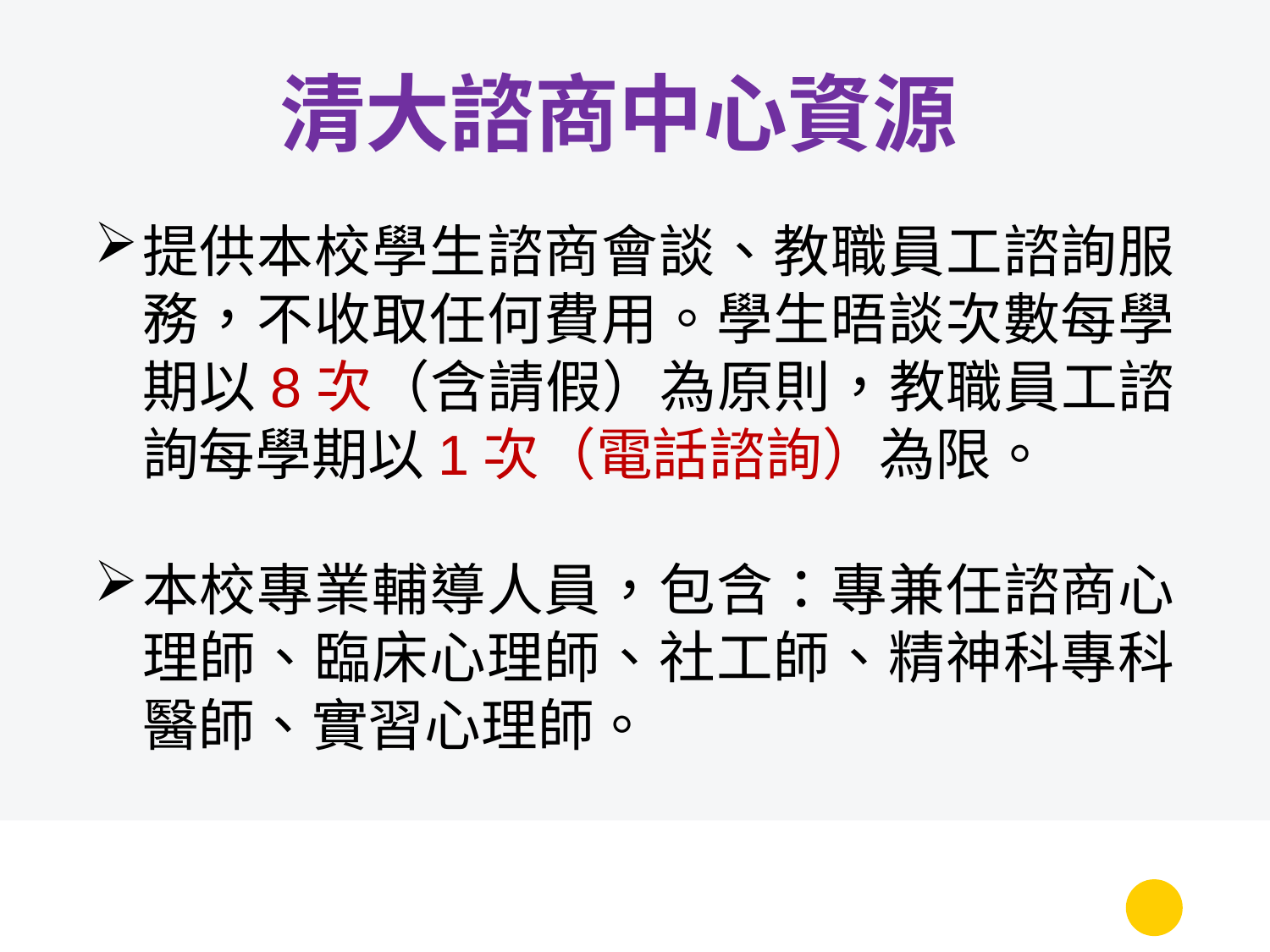

# 清大諮商中心資源
提供本校學生諮商會談、教職員工諮詢服務，不收取任何費用。學生晤談次數每學期以8次（含請假）為原則，教職員工諮詢每學期以1次（電話諮詢）為限。

本校專業輔導人員，包含：專兼任諮商心理師、臨床心理師、社工師、精神科專科醫師、實習心理師。